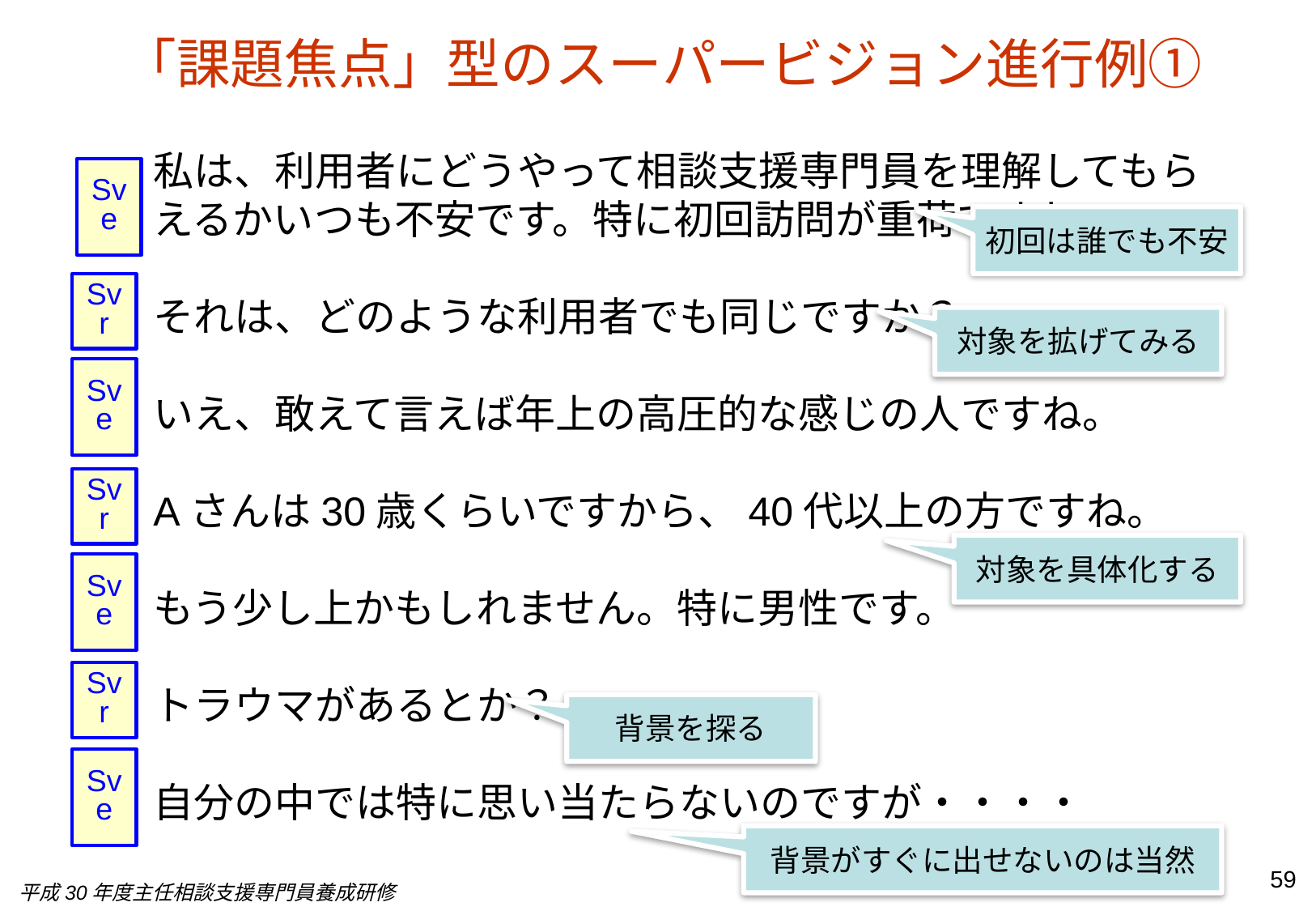

「課題焦点」型のスーパービジョン進行例①
私は、利用者にどうやって相談支援専門員を理解してもらえるかいつも不安です。特に初回訪問が重荷ですね。

それは、どのような利用者でも同じですか？

いえ、敢えて言えば年上の高圧的な感じの人ですね。

Aさんは30歳くらいですから、40代以上の方ですね。

もう少し上かもしれません。特に男性です。

トラウマがあるとか？

自分の中では特に思い当たらないのですが・・・・
Sve
初回は誰でも不安
Svr
対象を拡げてみる
Sve
Svr
対象を具体化する
Sve
Svr
背景を探る
Sve
背景がすぐに出せないのは当然
59
平成30年度主任相談支援専門員養成研修